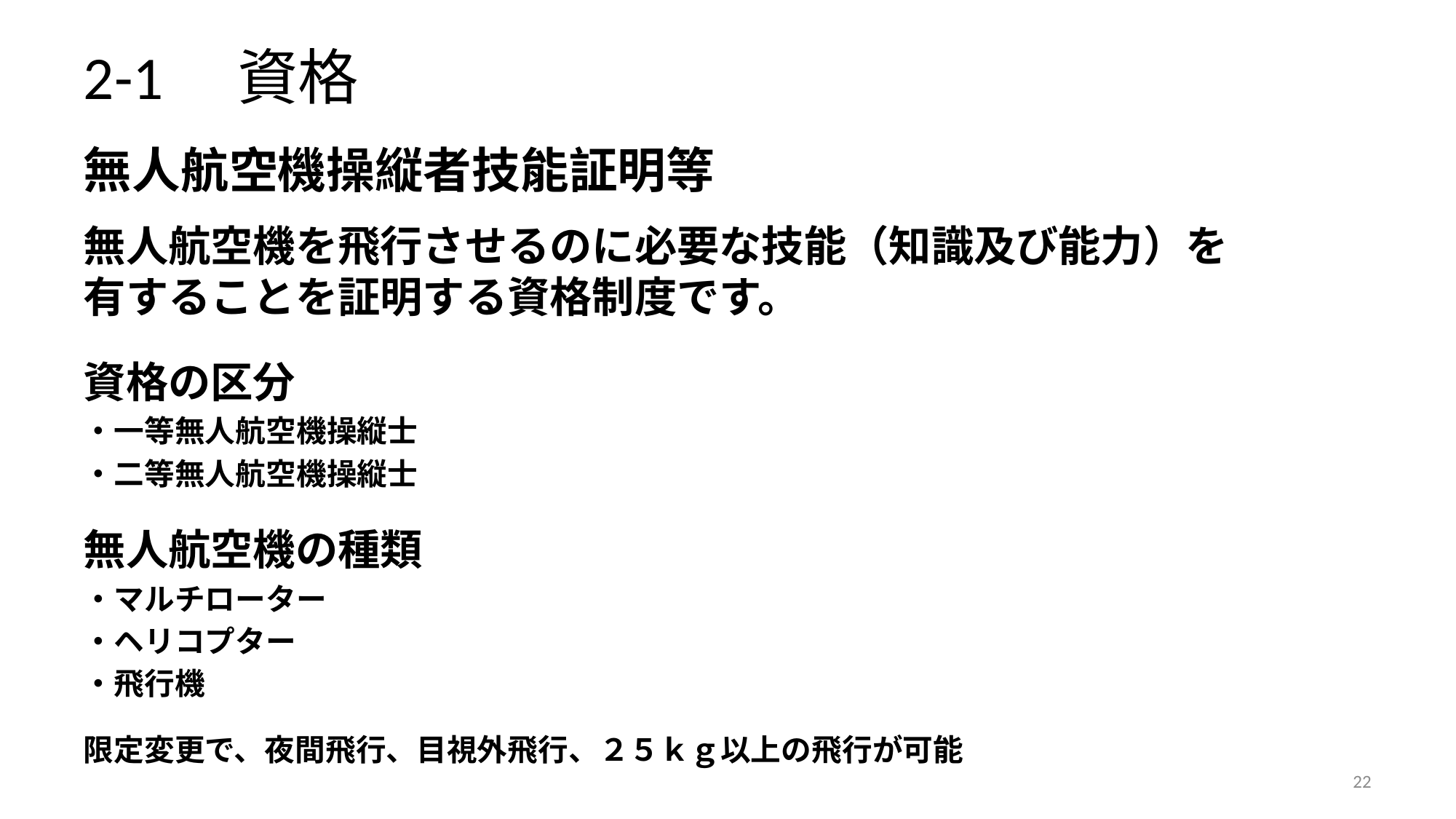

# 2-1　資格
無人航空機操縦者技能証明等

無人航空機を飛行させるのに必要な技能（知識及び能力）を有することを証明する資格制度です。

資格の区分
・一等無人航空機操縦士
・二等無人航空機操縦士

無人航空機の種類
・マルチローター
・ヘリコプター
・飛行機

限定変更で、夜間飛行、目視外飛行、２５ｋｇ以上の飛行が可能
22